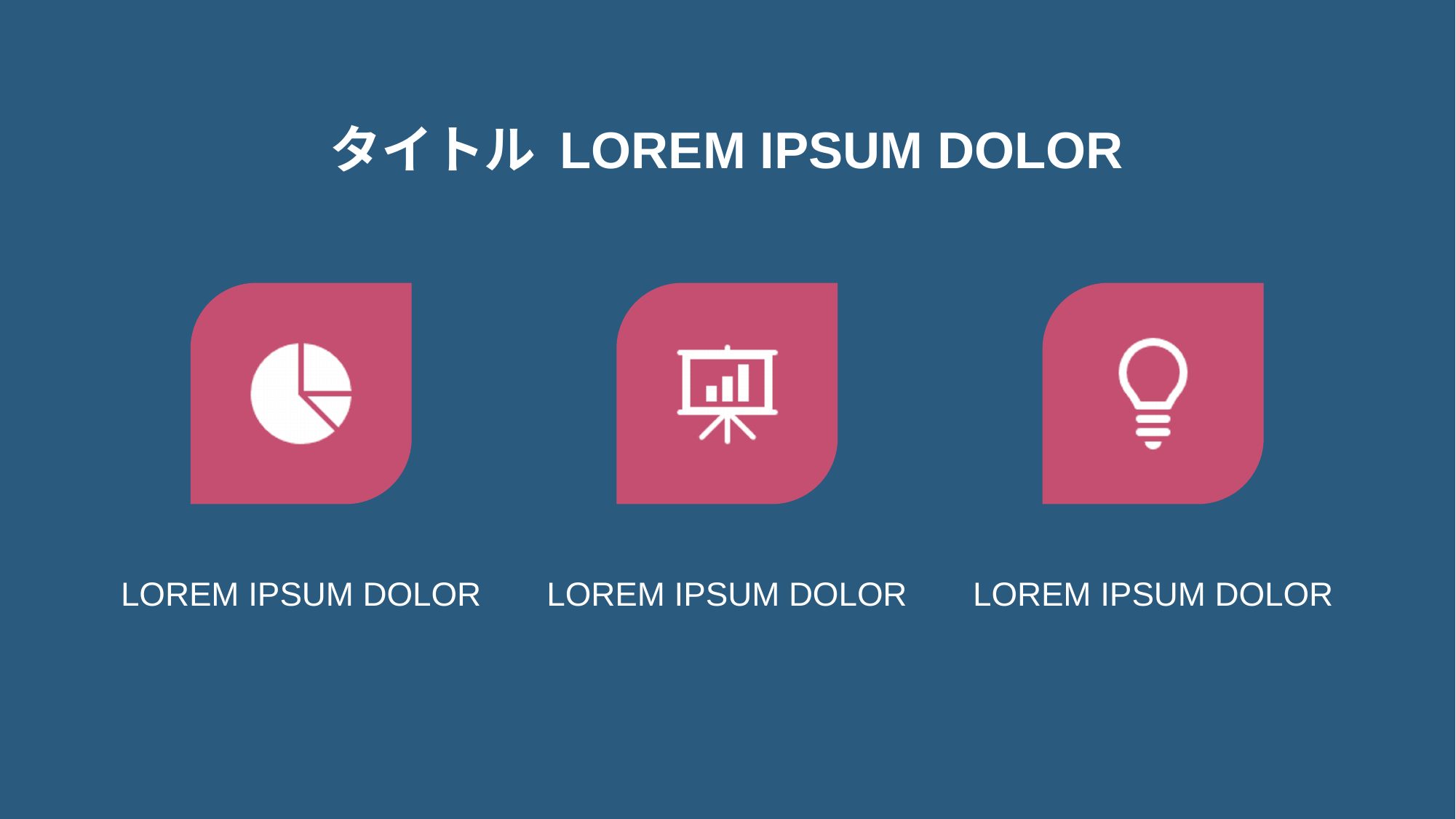

# タイトル Lorem Ipsum dolor
lorem ipsum dolor
lorem ipsum dolor
lorem ipsum dolor